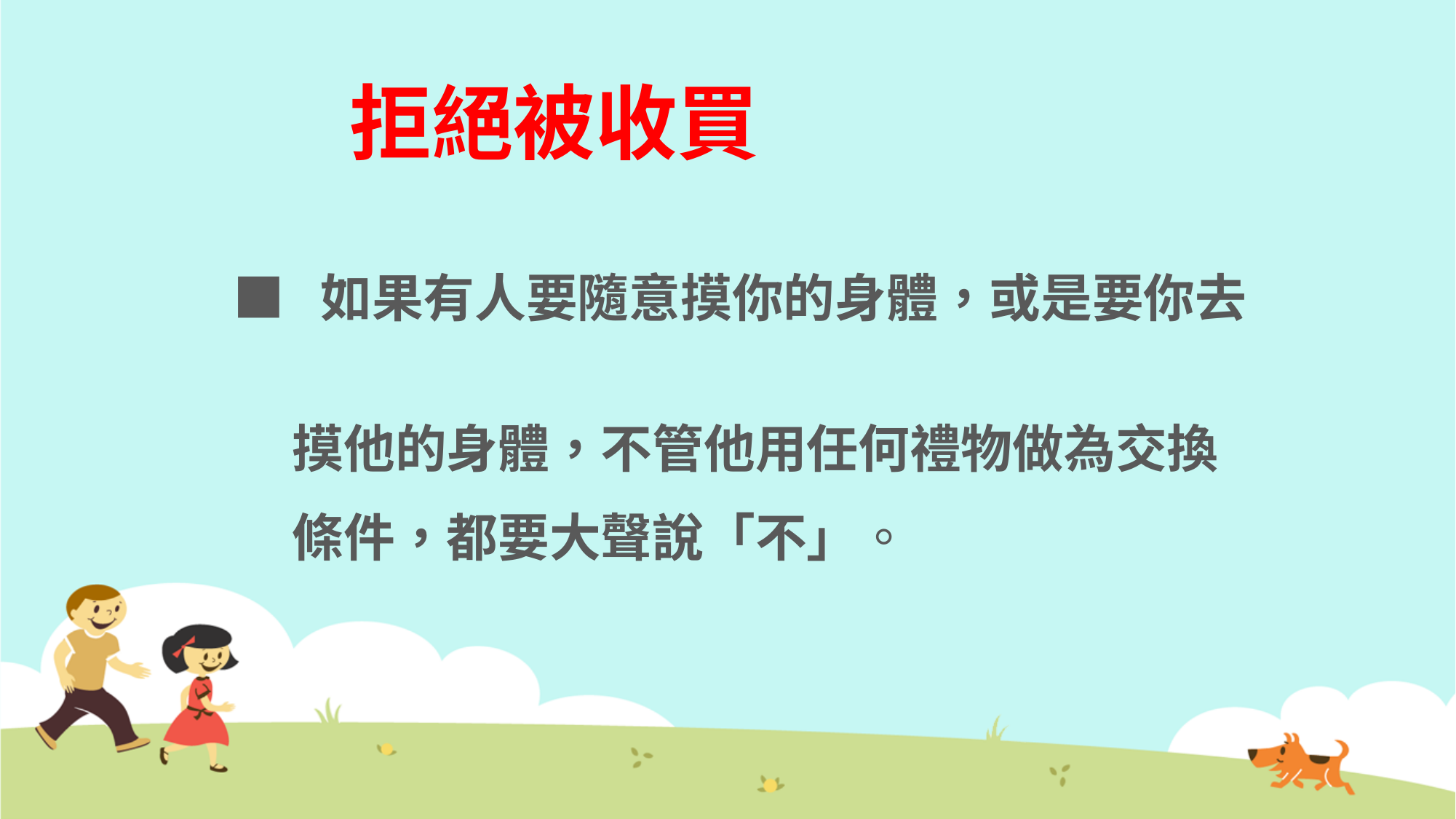

# 拒絕被收買

■  如果有人要隨意摸你的身體，或是要你去
    摸他的身體，不管他用任何禮物做為交換
    條件，都要大聲說「不」。